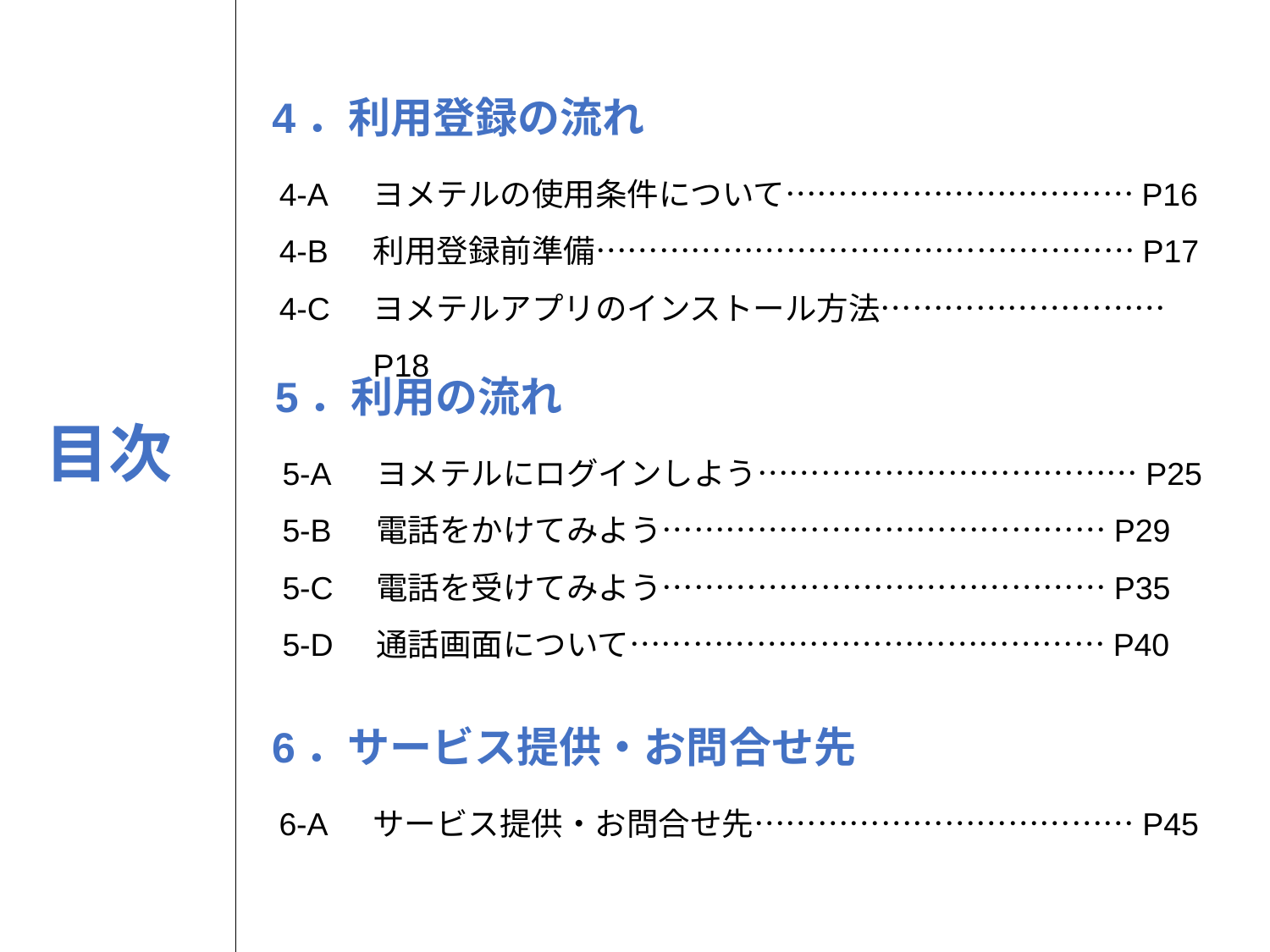

4．利用登録の流れ
4-A
4-B
4-C
ヨメテルの使用条件について……………………………P16
利用登録前準備……………………………………………P17
ヨメテルアプリのインストール方法………………………P18
5．利用の流れ
5-A
5-B
5-C
5-D
ヨメテルにログインしよう………………………………P25
電話をかけてみよう……………………………………P29
電話を受けてみよう……………………………………P35
通話画面について………………………………………P40
目次
6．サービス提供・お問合せ先
6-A
サービス提供・お問合せ先………………………………P45